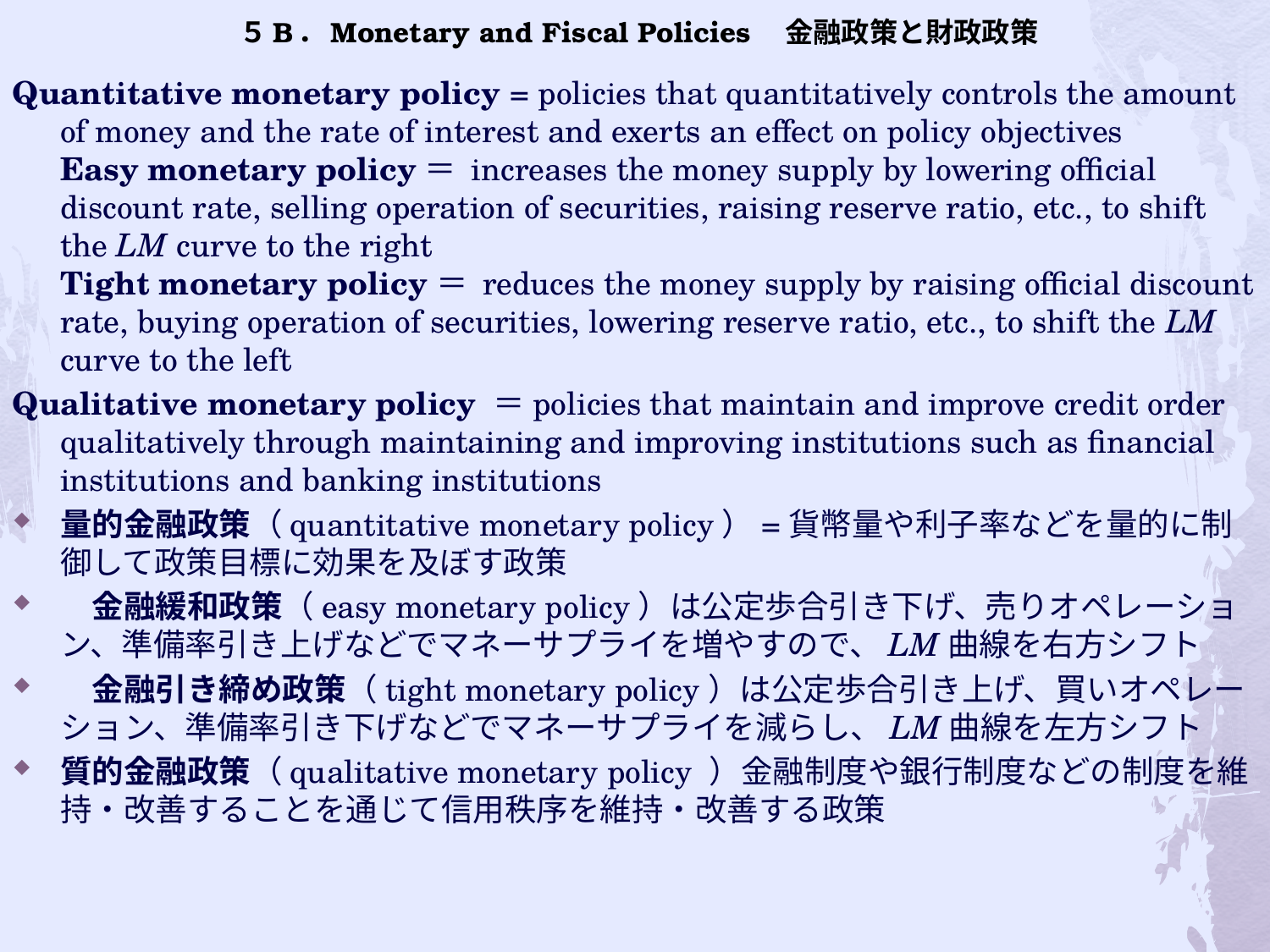

# ５B．Monetary and Fiscal Policies   金融政策と財政政策
Quantitative monetary policy = policies that quantitatively controls the amount of money and the rate of interest and exerts an effect on policy objectives
Easy monetary policy＝ increases the money supply by lowering official discount rate, selling operation of securities, raising reserve ratio, etc., to shift the LM curve to the right
Tight monetary policy＝ reduces the money supply by raising official discount rate, buying operation of securities, lowering reserve ratio, etc., to shift the LM curve to the left
Qualitative monetary policy ＝policies that maintain and improve credit order qualitatively through maintaining and improving institutions such as financial institutions and banking institutions
量的金融政策（quantitative monetary policy）=貨幣量や利子率などを量的に制御して政策目標に効果を及ぼす政策
　金融緩和政策（easy monetary policy）は公定歩合引き下げ、売りオペレーション、準備率引き上げなどでマネーサプライを増やすので、LM曲線を右方シフト
　金融引き締め政策（tight monetary policy）は公定歩合引き上げ、買いオペレーション、準備率引き下げなどでマネーサプライを減らし、LM曲線を左方シフト
質的金融政策（qualitative monetary policy ）金融制度や銀行制度などの制度を維持・改善することを通じて信用秩序を維持・改善する政策